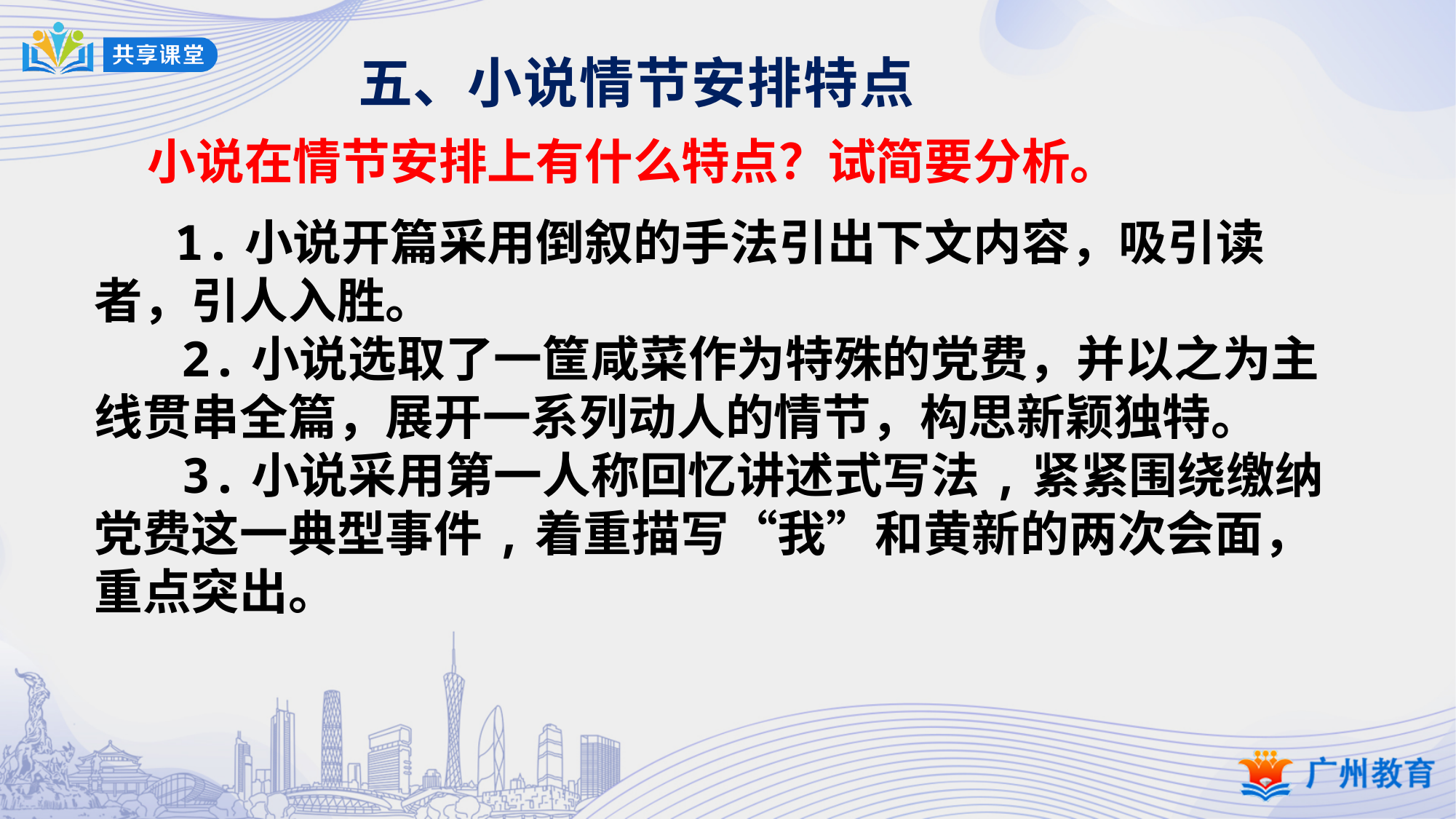

五、小说情节安排特点
   小说在情节安排上有什么特点？试简要分析。
      1.小说开篇采用倒叙的手法引出下文内容，吸引读者，引人入胜。
   2.小说选取了一筐咸菜作为特殊的党费，并以之为主线贯串全篇，展开一系列动人的情节，构思新颖独特。
   3.小说采用第一人称回忆讲述式写法,紧紧围绕缴纳党费这一典型事件,着重描写“我”和黄新的两次会面，重点突出。